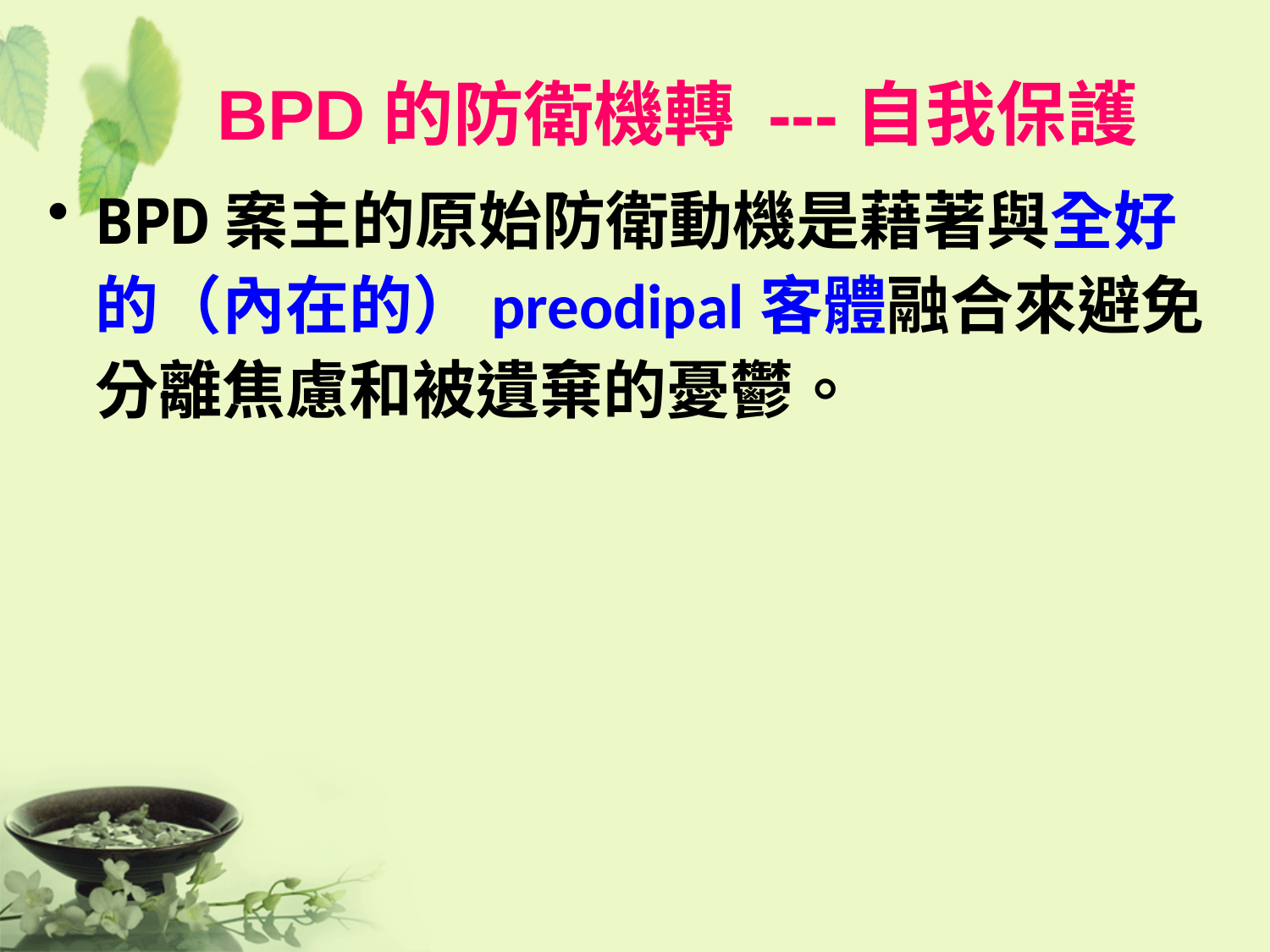

# BPD的防衛機轉 ---自我保護
BPD案主的原始防衛動機是藉著與全好的（內在的）preodipal客體融合來避免分離焦慮和被遺棄的憂鬱。